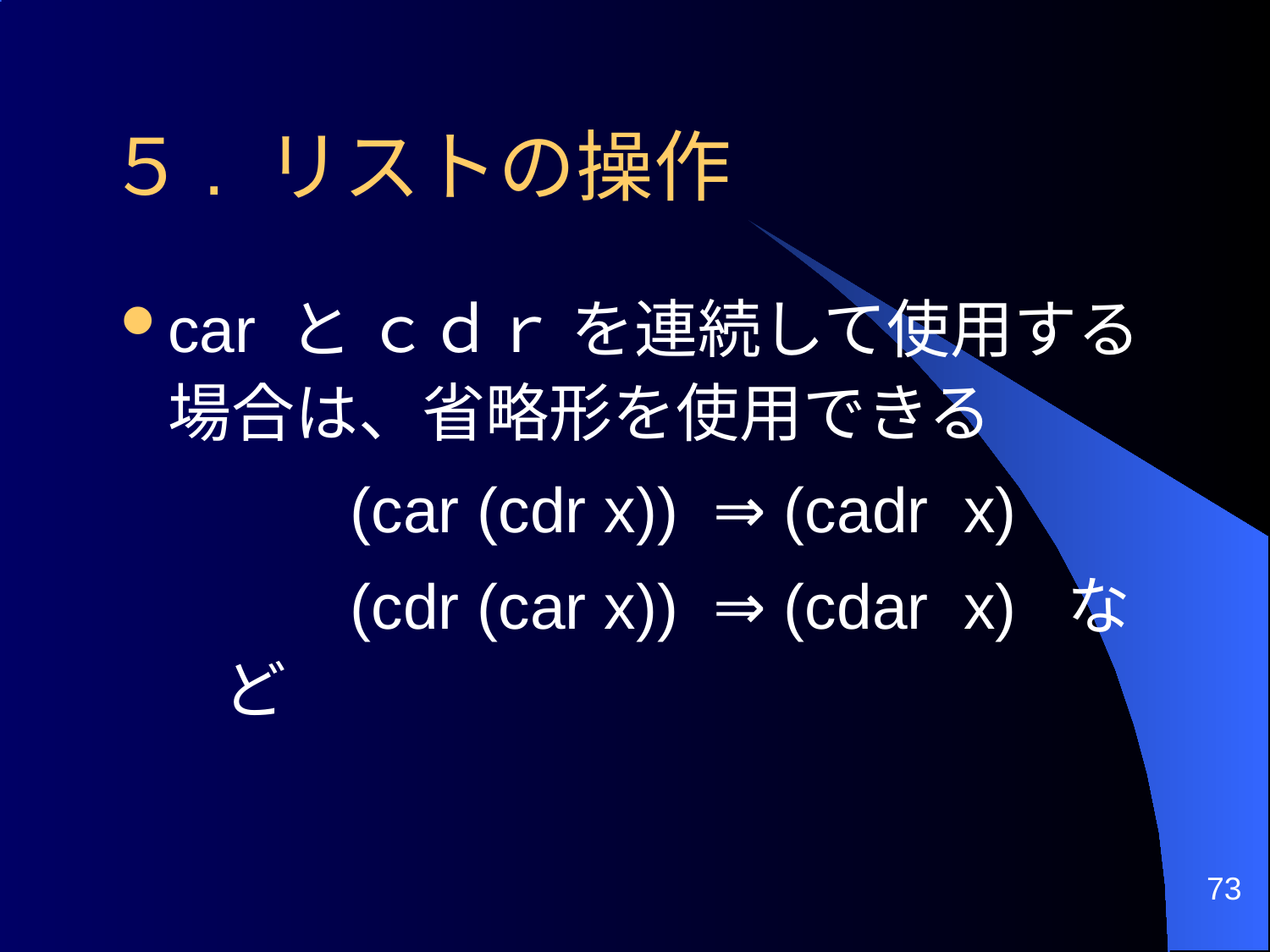

５. リストの操作
car と ｃｄｒ を連続して使用する場合は、省略形を使用できる
		(car (cdr x))  ⇒ (cadr  x)
		(cdr (car x))  ⇒ (cdar  x)  など
73